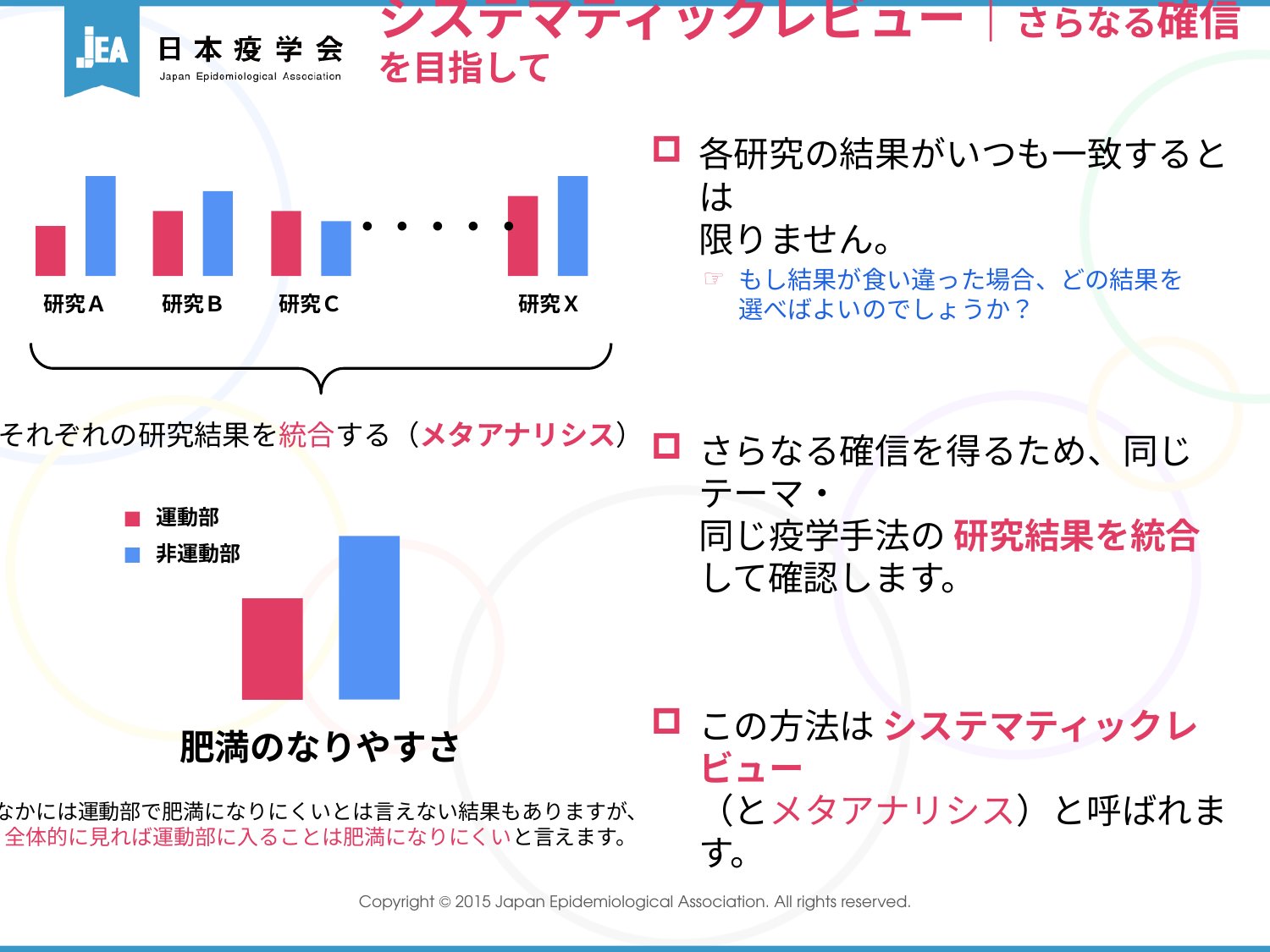

# システマティックレビュー｜さらなる確信を目指して

各研究の結果がいつも一致するとは
限りません。
もし結果が食い違った場合、どの結果を
選べばよいのでしょうか？

さらなる確信を得るため、同じテーマ・
同じ疫学手法の 研究結果を統合
して確認します。

この方法は システマティックレビュー
（とメタアナリシス）と呼ばれます。

・・・・・

研究Ａ
研究Ｂ
研究Ｃ
研究Ｘ
それぞれの研究結果を統合する（メタアナリシス）
運動部

非運動部

肥満のなりやすさ
なかには運動部で肥満になりにくいとは言えない結果もありますが、
全体的に見れば運動部に入ることは肥満になりにくいと言えます。